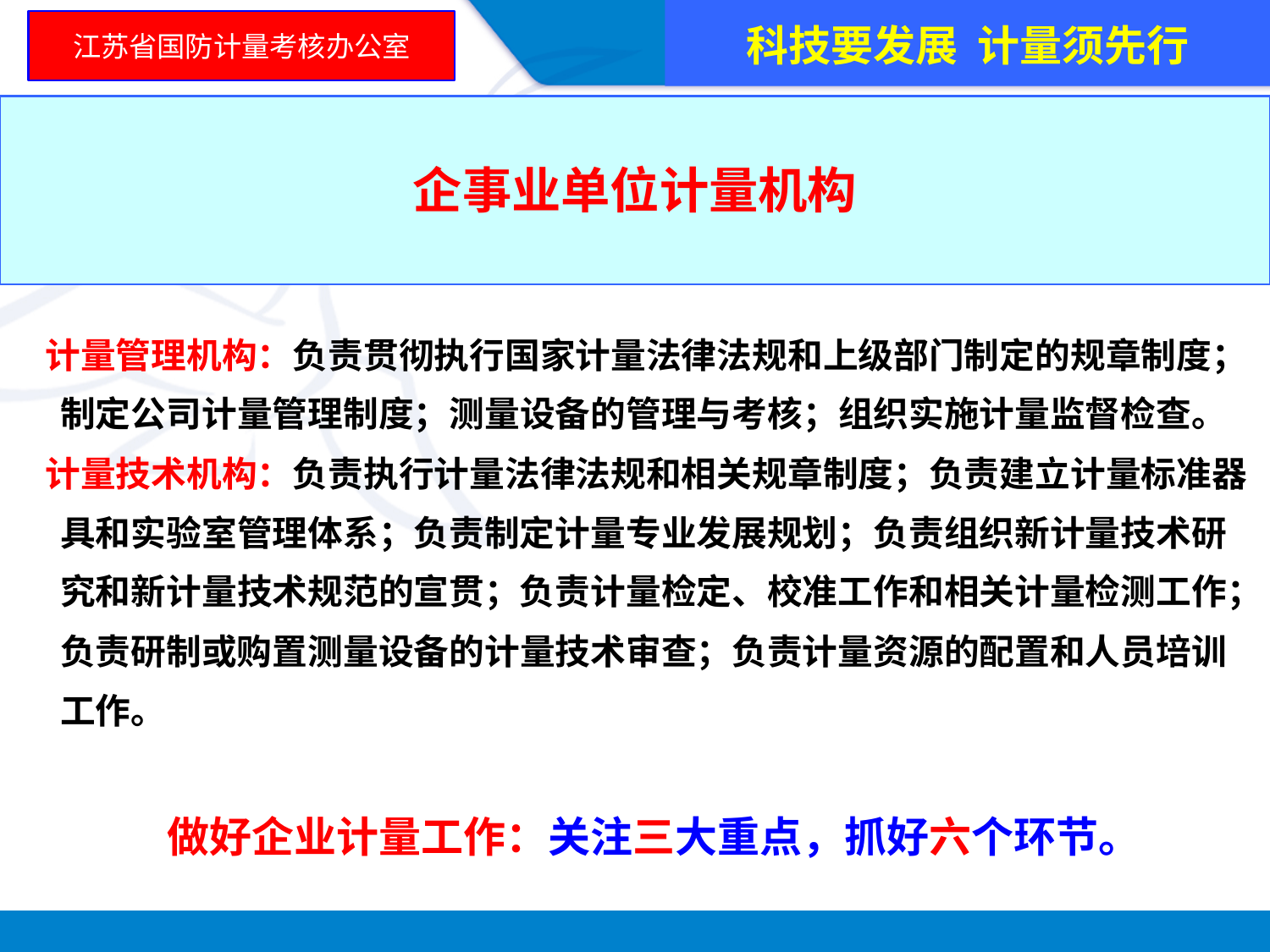

科技要发展  计量须先行
江苏省国防计量考核办公室
企事业单位计量机构

   计量管理机构：负责贯彻执行国家计量法律法规和上级部门制定的规章制度；制定公司计量管理制度；测量设备的管理与考核；组织实施计量监督检查。
   计量技术机构：负责执行计量法律法规和相关规章制度；负责建立计量标准器具和实验室管理体系；负责制定计量专业发展规划；负责组织新计量技术研究和新计量技术规范的宣贯；负责计量检定、校准工作和相关计量检测工作；负责研制或购置测量设备的计量技术审查；负责计量资源的配置和人员培训工作。

   做好企业计量工作：关注三大重点，抓好六个环节。